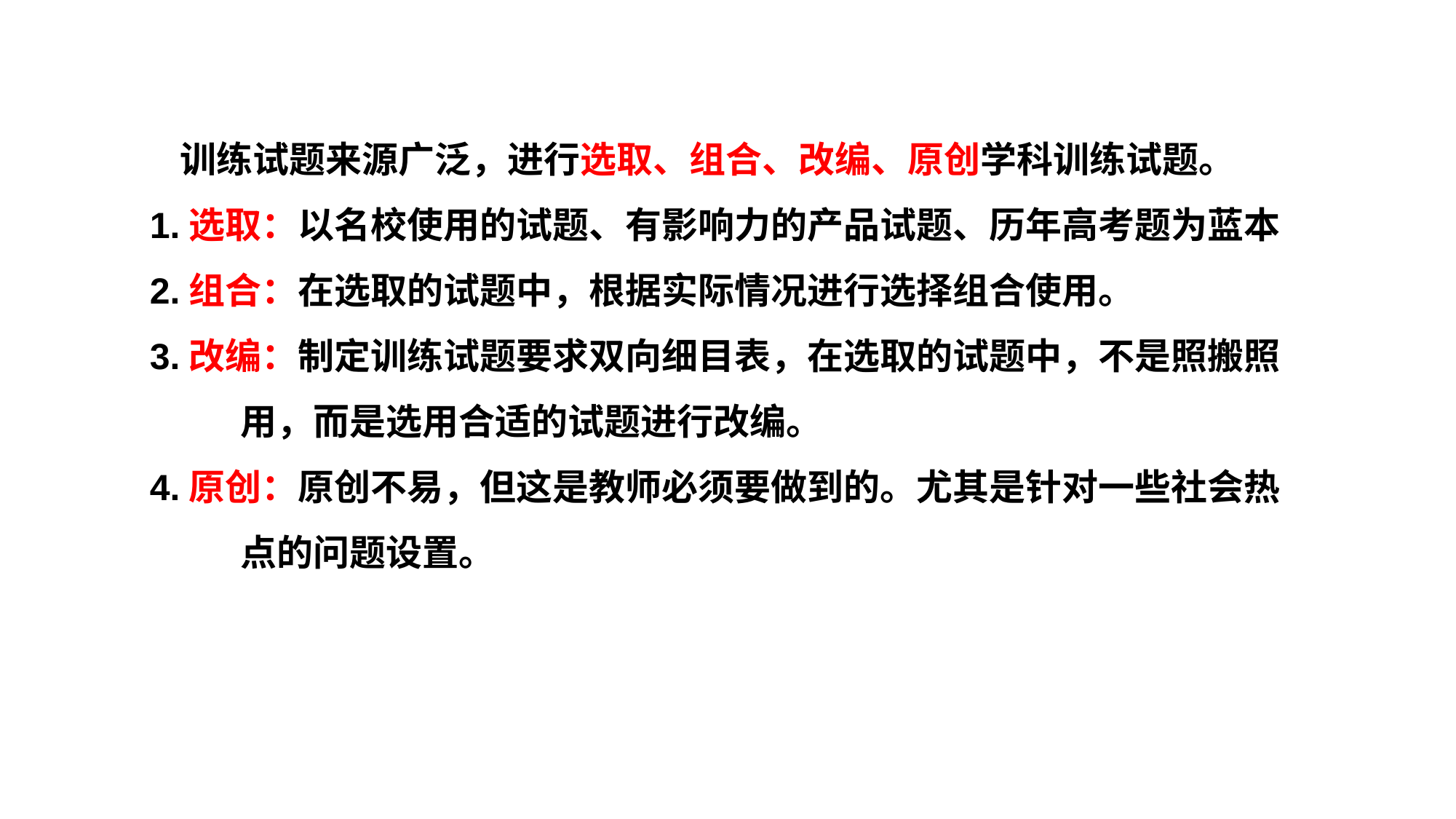

训练试题来源广泛，进行选取、组合、改编、原创学科训练试题。
1.选取：以名校使用的试题、有影响力的产品试题、历年高考题为蓝本
2.组合：在选取的试题中，根据实际情况进行选择组合使用。
3.改编：制定训练试题要求双向细目表，在选取的试题中，不是照搬照
          用，而是选用合适的试题进行改编。
4.原创：原创不易，但这是教师必须要做到的。尤其是针对一些社会热
          点的问题设置。
67